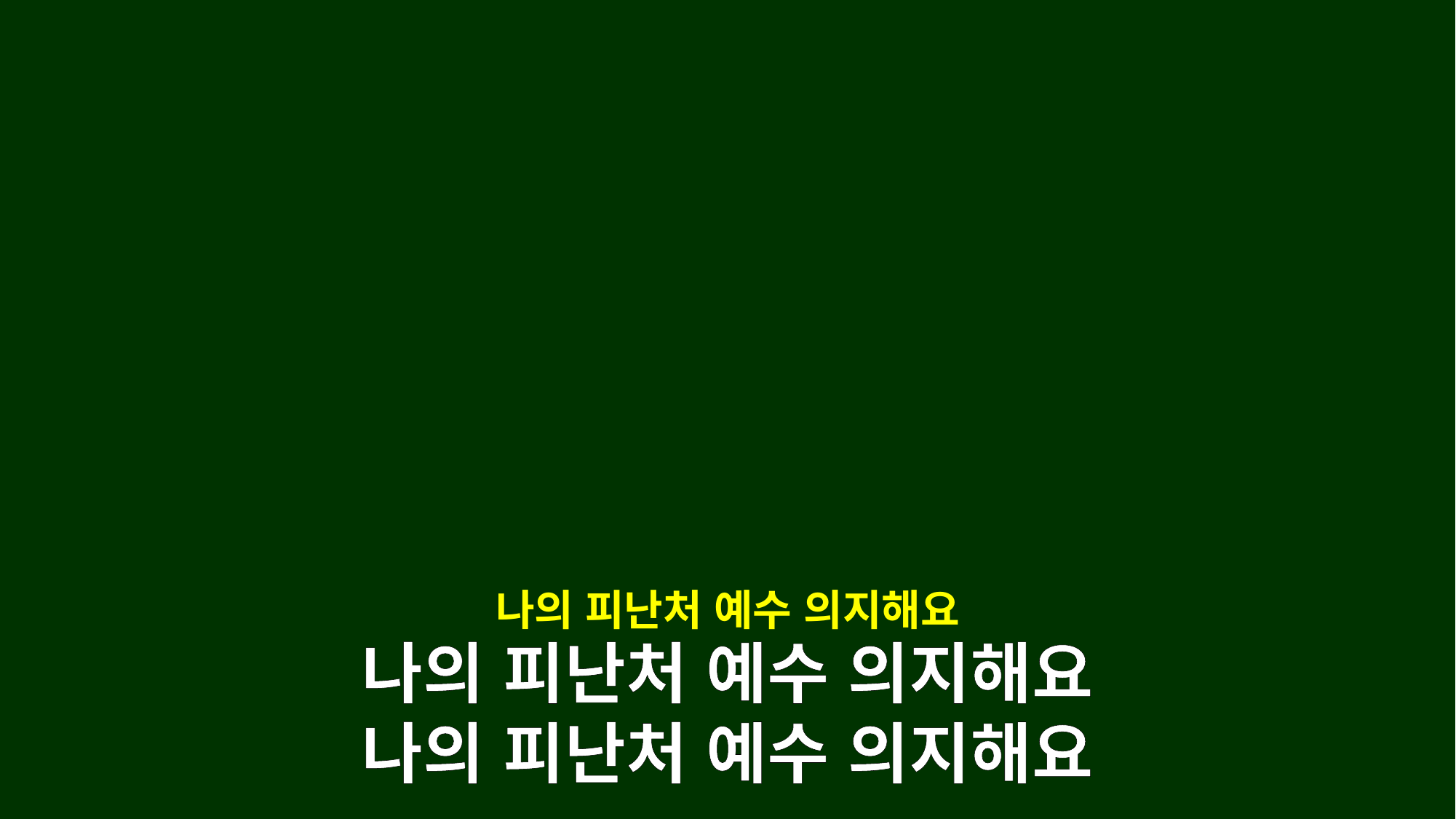

나의 피난처 예수 의지해요
나의 피난처 예수 의지해요
나의 피난처 예수 의지해요